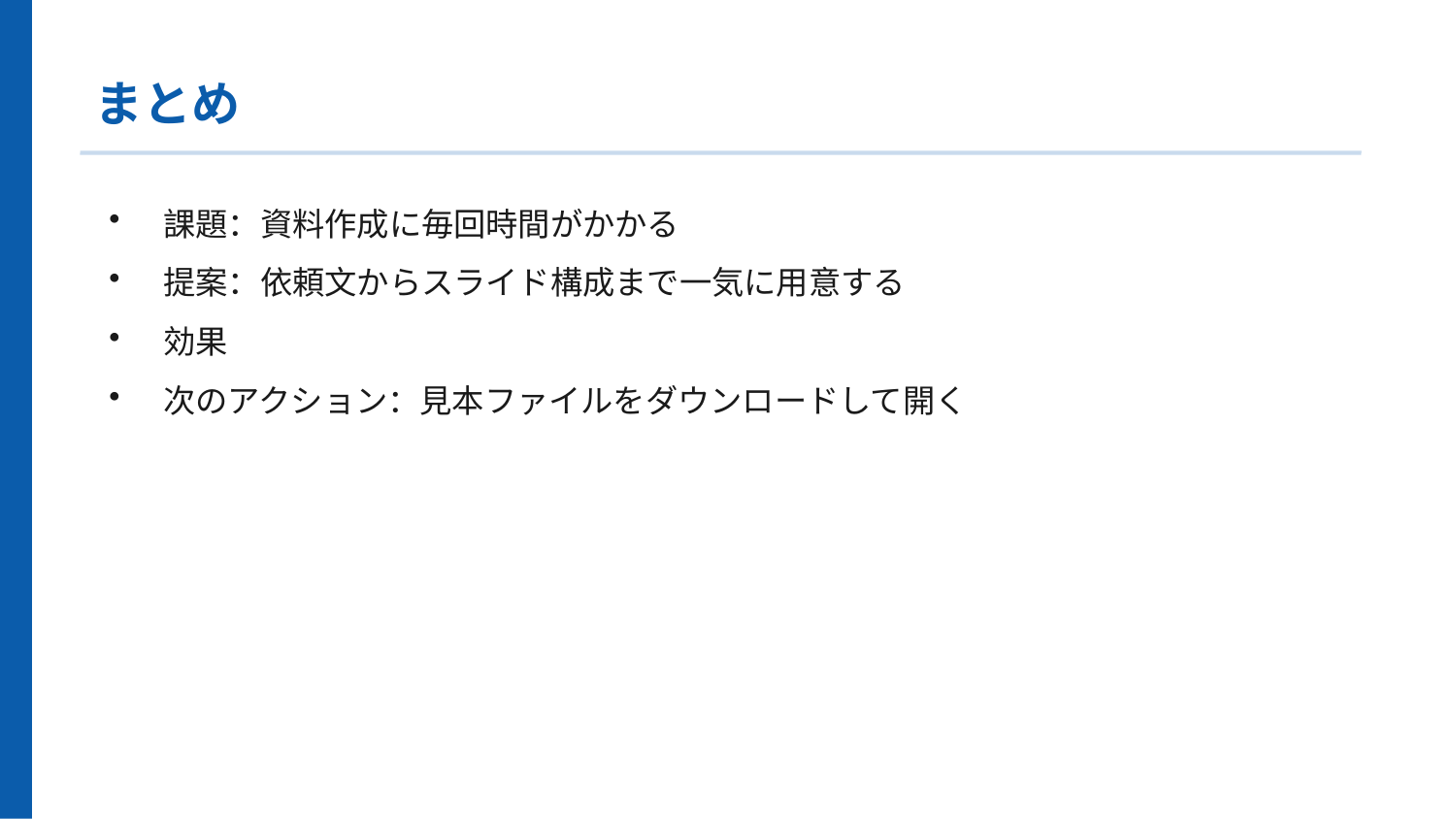

まとめ

課題：資料作成に毎回時間がかかる
提案：依頼文からスライド構成まで一気に用意する
効果
次のアクション：見本ファイルをダウンロードして開く